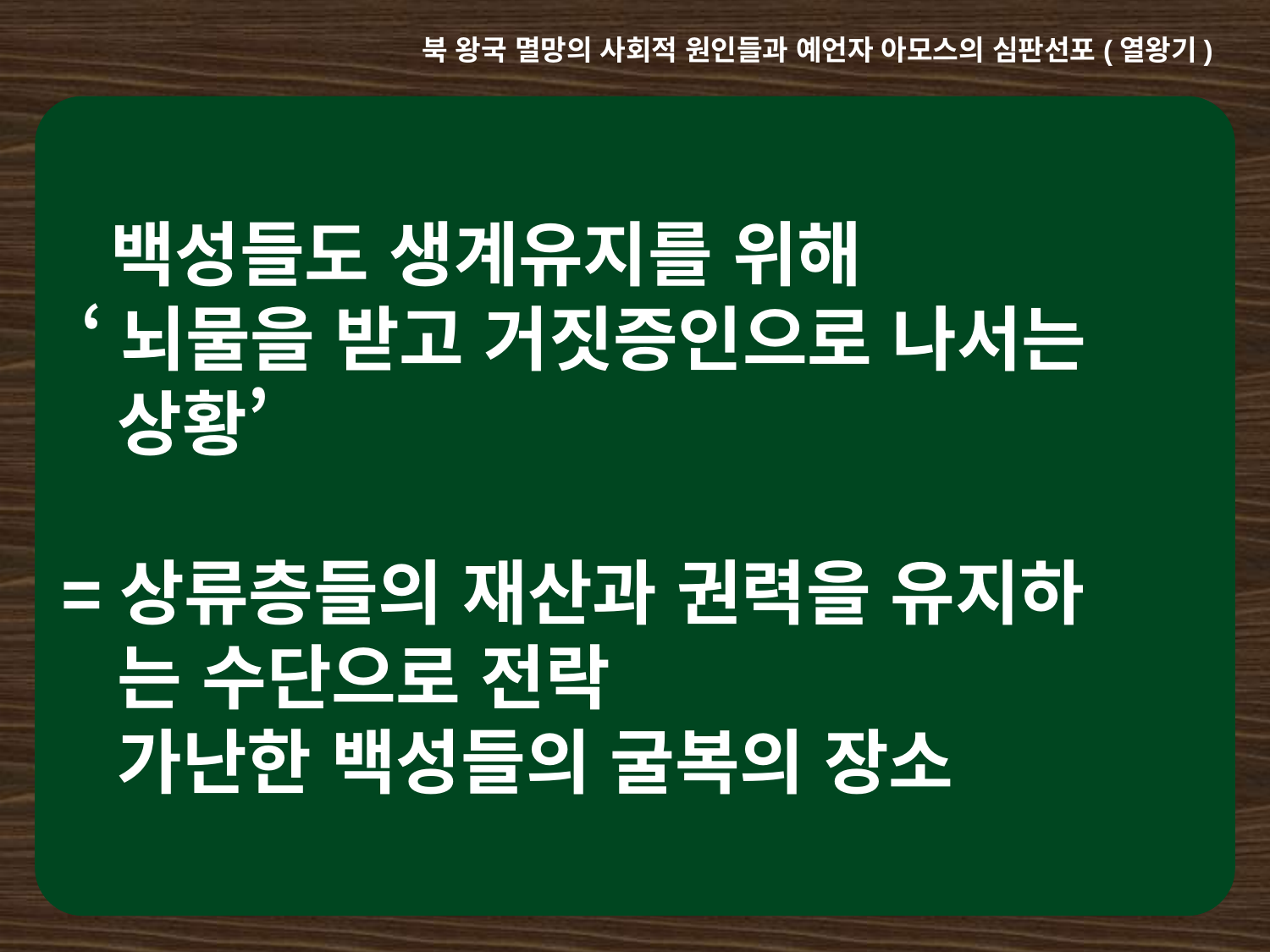

북 왕국 멸망의 사회적 원인들과 예언자 아모스의 심판선포(열왕기)
  백성들도 생계유지를 위해
 ‘뇌물을 받고 거짓증인으로 나서는
  상황’

=상류층들의 재산과 권력을 유지하
  는 수단으로 전락
  가난한 백성들의 굴복의 장소